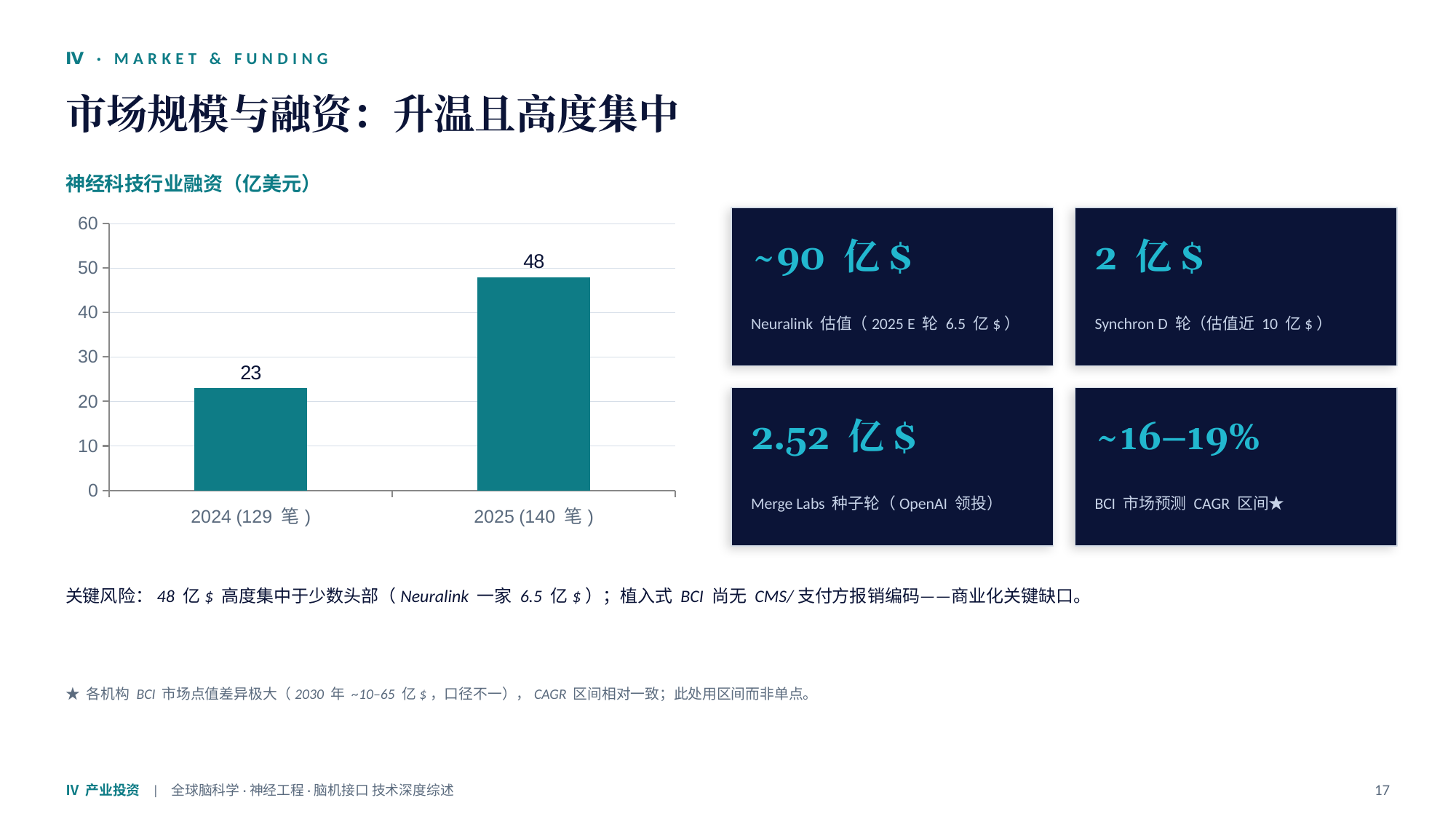

Ⅳ · MARKET & FUNDING
市场规模与融资：升温且高度集中
神经科技行业融资（亿美元）

### Chart

| Category | 融资额 |
|---|---|
| 2024 (129 笔) | 23.0 |
| 2025 (140 笔) | 48.0 |

~90 亿$
2 亿$
Neuralink 估值（2025 E 轮 6.5 亿$）
Synchron D 轮（估值近 10 亿$）

2.52 亿$
~16–19%
Merge Labs 种子轮（OpenAI 领投）
BCI 市场预测 CAGR 区间★
关键风险：48 亿$ 高度集中于少数头部（Neuralink 一家 6.5 亿$）；植入式 BCI 尚无 CMS/支付方报销编码——商业化关键缺口。
★ 各机构 BCI 市场点值差异极大（2030 年 ~10–65 亿$，口径不一），CAGR 区间相对一致；此处用区间而非单点。
Ⅳ 产业投资   |   全球脑科学·神经工程·脑机接口 技术深度综述
17